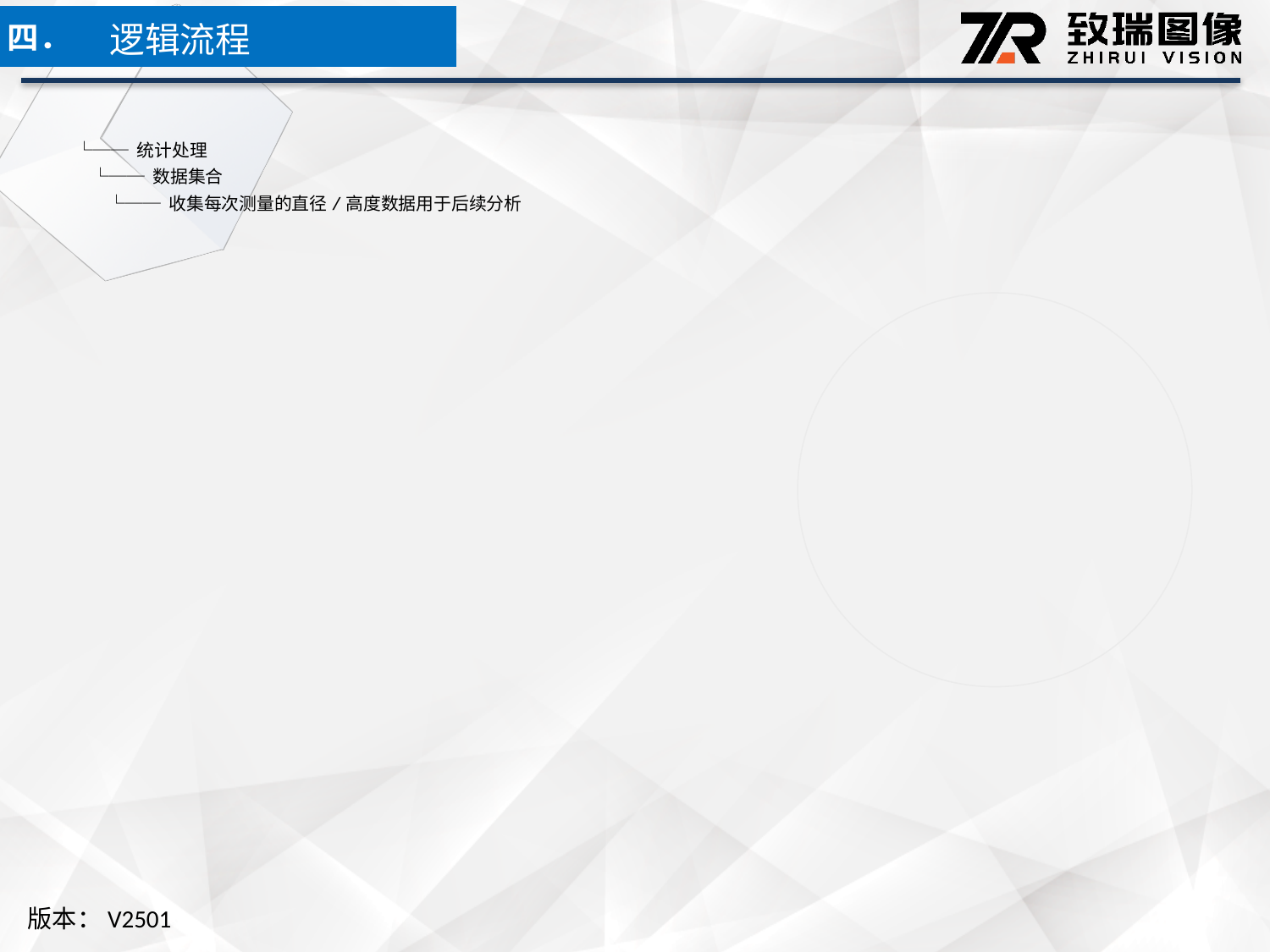

逻辑流程
四．

└── 统计处理
    └── 数据集合
        └── 收集每次测量的直径/高度数据用于后续分析